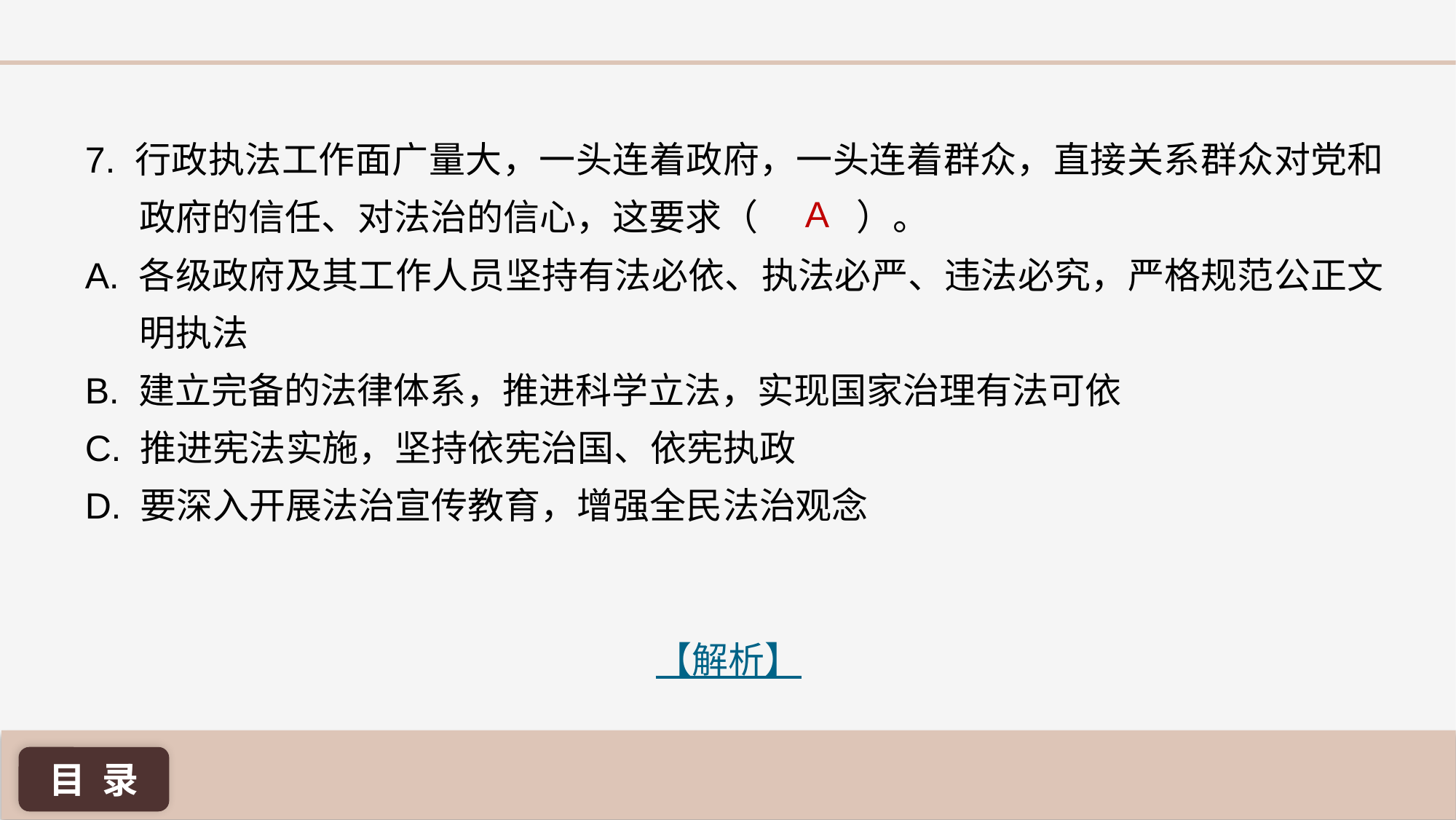

7. 行政执法工作面广量大，一头连着政府，一头连着群众，直接关系群众对党和政府的信任、对法治的信心，这要求（            ）。
A. 各级政府及其工作人员坚持有法必依、执法必严、违法必究，严格规范公正文明执法
B. 建立完备的法律体系，推进科学立法，实现国家治理有法可依
C. 推进宪法实施，坚持依宪治国、依宪执政
D. 要深入开展法治宣传教育，增强全民法治观念
A
【解析】